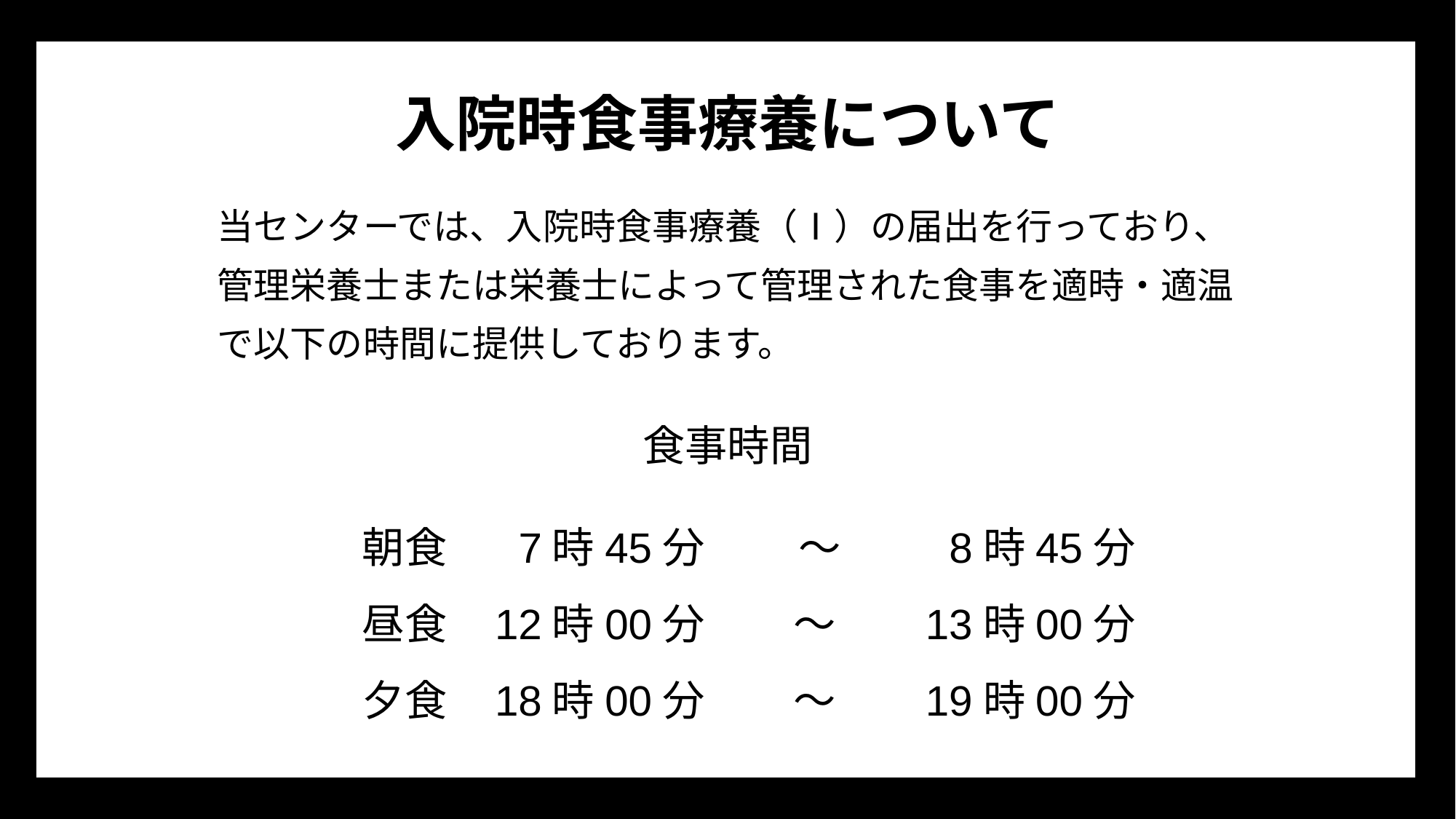

# 入院時食事療養について
当センターでは、入院時食事療養（Ⅰ）の届出を行っており、
管理栄養士または栄養士によって管理された食事を適時・適温
で以下の時間に提供しております。
食事時間
8時45分
13時00分
19時00分
朝食				～
昼食			　  　～
夕食			　  　～
7時45分
12時00分
18時00分